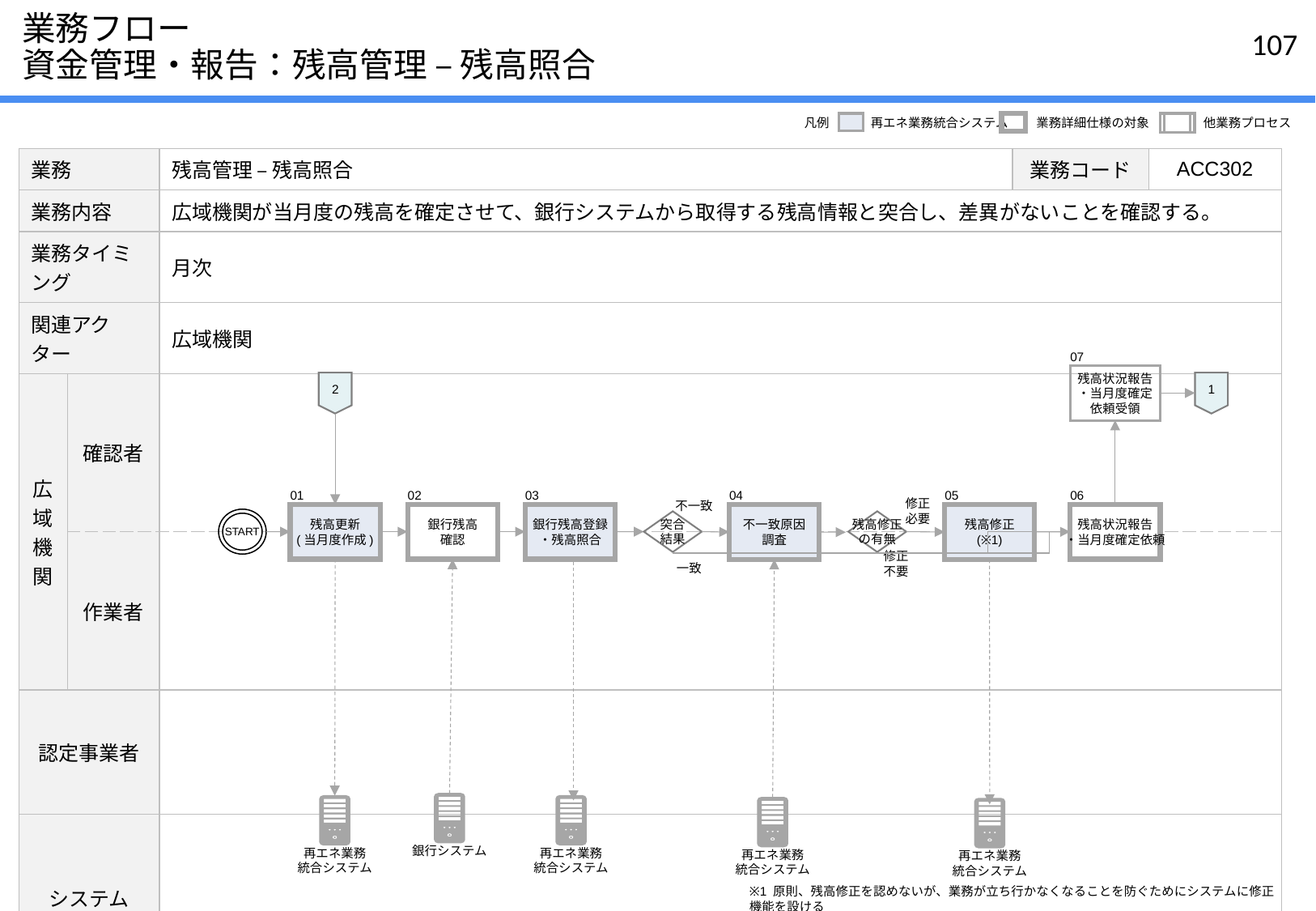

# 業務フロー 資金管理・報告：残高管理 – 残高照合
凡例
再エネ業務統合システム
業務詳細仕様の対象
他業務プロセス

| 業務 |  | 残高管理 – 残高照合 | 業務コード | ACC302 |
| --- | --- | --- | --- | --- |
| 業務内容 |  | 広域機関が当月度の残高を確定させて、銀行システムから取得する残高情報と突合し、差異がないことを確認する。 |  |  |
| 業務タイミング |  | 月次 |  |  |
| 関連アクター |  | 広域機関 |  |  |
| 広域機関 | 確認者 |  |  |  |
|  | 作業者 |  |  |  |
| 認定事業者 |  |  |  |  |
| システム |  |  |  |  |
07
残高状況報告
・当月度確定
依頼受領
2
1
01
残高更新
(当月度作成)
02
銀行残高
確認
03
銀行残高登録
・残高照合
06
残高状況報告
・当月度確定依頼
04
不一致原因
調査
05
残高修正
(※1)
修正
必要
不一致
START
突合
結果
残高修正
の有無
修正
不要
一致

銀行システム
再エネ業務
統合システム
再エネ業務
統合システム
再エネ業務
統合システム
再エネ業務
統合システム
※1 原則、残高修正を認めないが、業務が立ち行かなくなることを防ぐためにシステムに修正機能を設ける